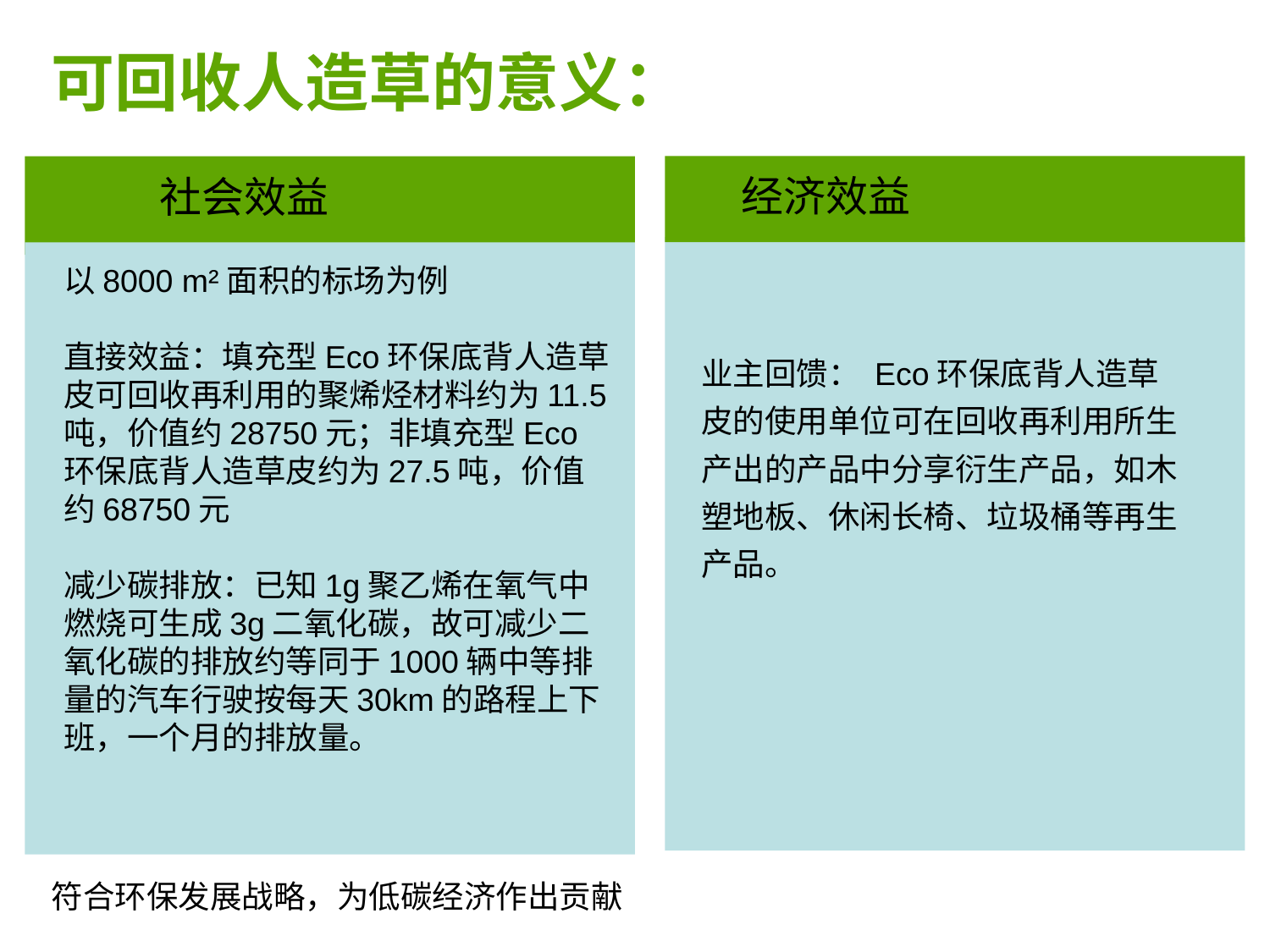

可回收人造草的意义：

经济效益

业主回馈： Eco环保底背人造草皮的使用单位可在回收再利用所生产出的产品中分享衍生产品，如木塑地板、休闲长椅、垃圾桶等再生产品。

社会效益
以8000 m²面积的标场为例

直接效益：填充型Eco环保底背人造草皮可回收再利用的聚烯烃材料约为11.5吨，价值约28750元；非填充型Eco环保底背人造草皮约为27.5吨，价值约68750元

减少碳排放：已知1g聚乙烯在氧气中燃烧可生成3g二氧化碳，故可减少二氧化碳的排放约等同于1000辆中等排量的汽车行驶按每天30km的路程上下班，一个月的排放量。
符合环保发展战略，为低碳经济作出贡献